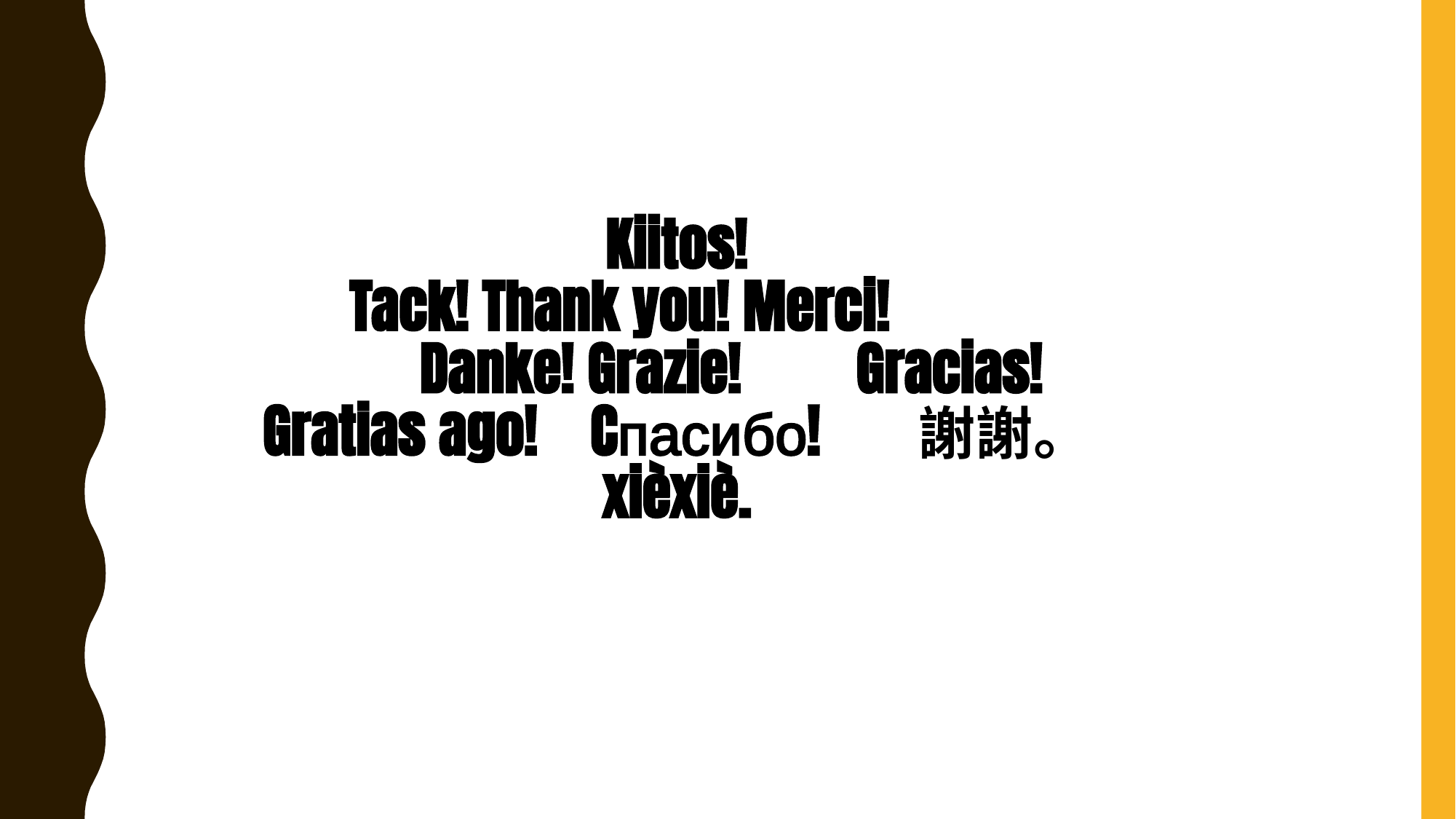

Kiitos!
	Tack! Thank you! Merci! 			Danke! Grazie! 	Gracias! Gratias ago! 	Cпасибо! 	謝謝。 xièxiè.